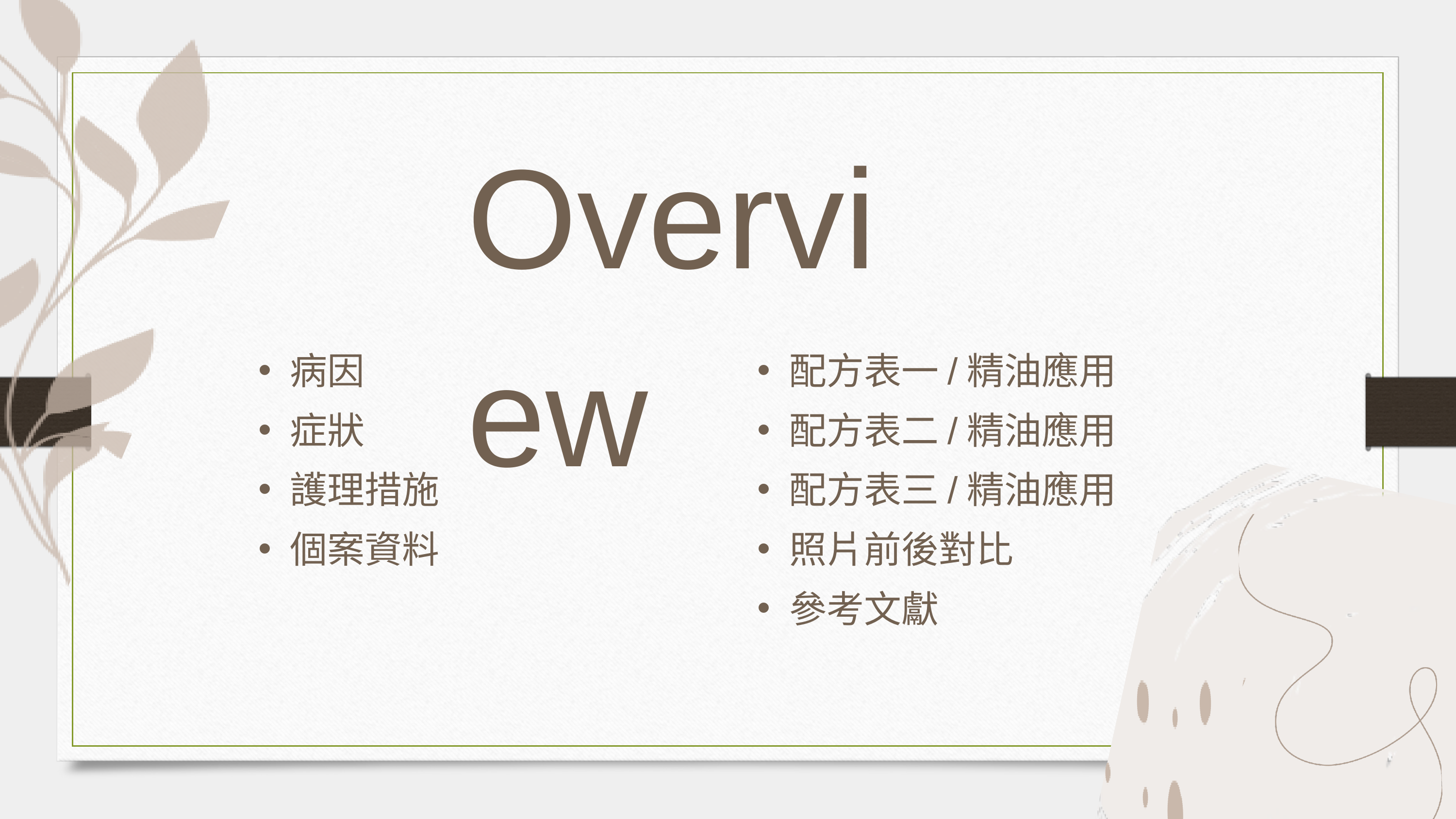

Overview
病因
症狀
護理措施
個案資料
配方表一/精油應用
配方表二/精油應用
配方表三/精油應用
照片前後對比
參考文獻